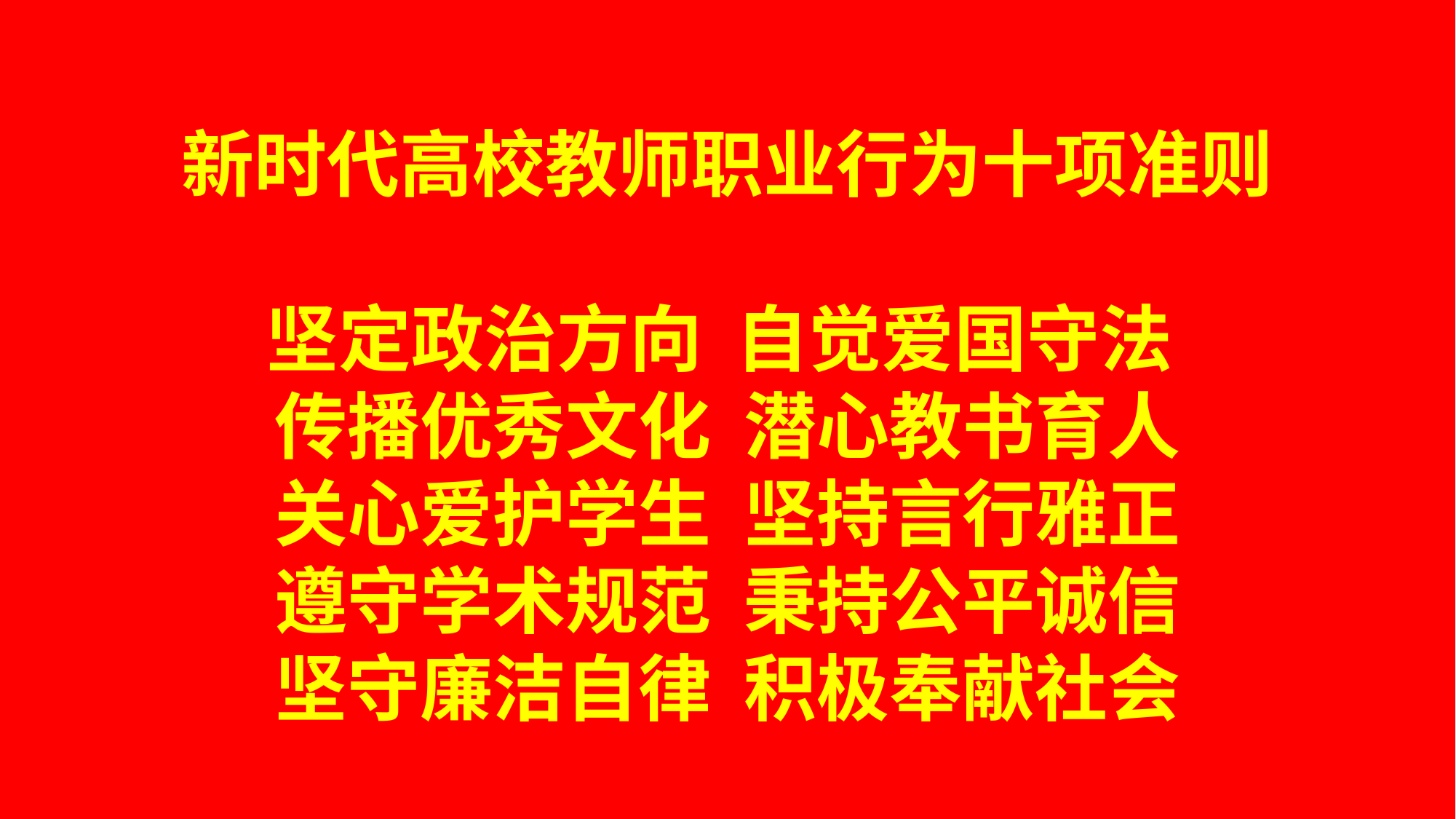

新时代高校教师职业行为十项准则

坚定政治方向  自觉爱国守法
传播优秀文化  潜心教书育人
关心爱护学生  坚持言行雅正
遵守学术规范  秉持公平诚信
坚守廉洁自律  积极奉献社会